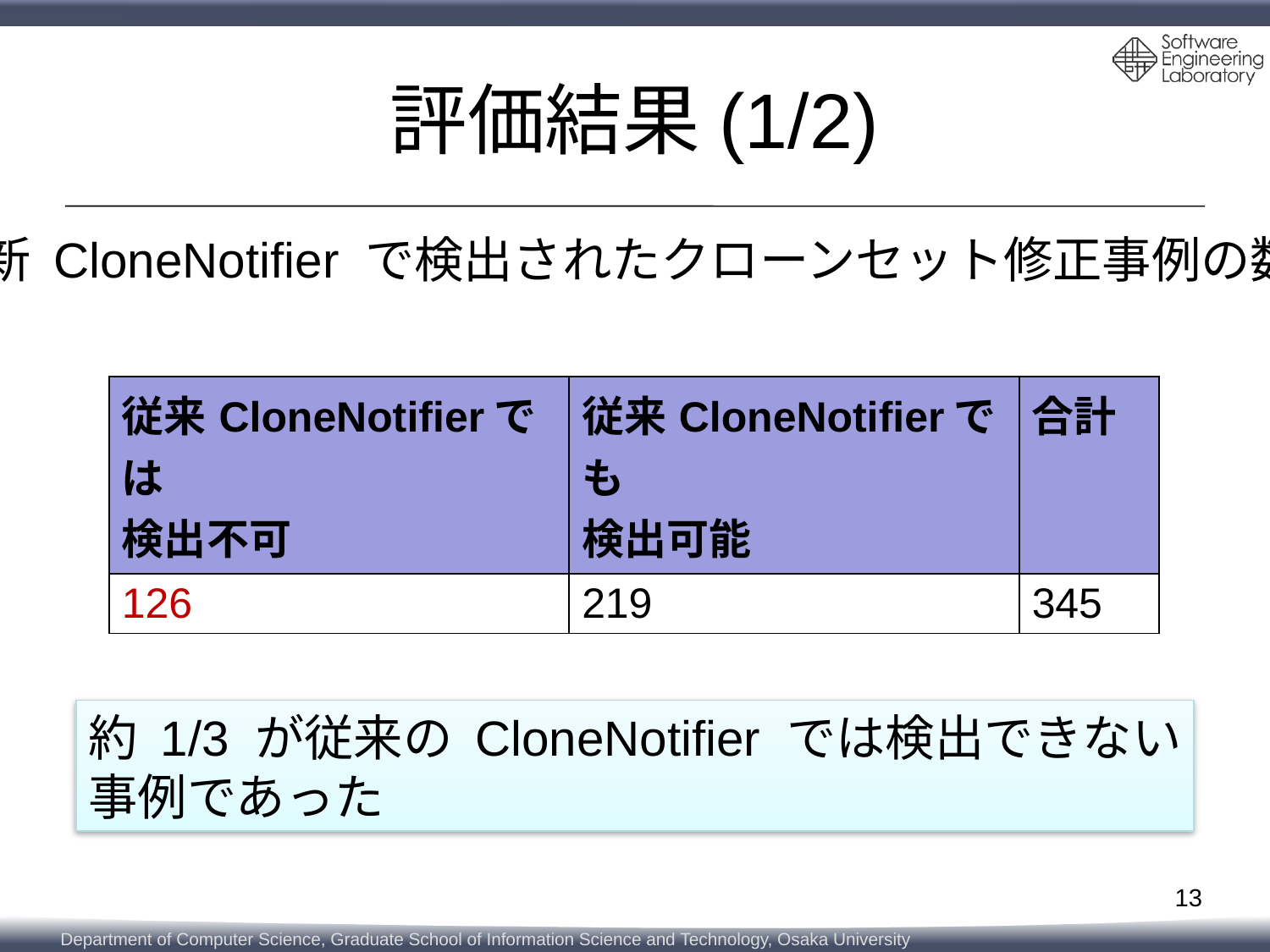

# 評価結果(1/2)
新 CloneNotifier で検出されたクローンセット修正事例の数
| 従来CloneNotifierでは 検出不可 | 従来CloneNotifierでも 検出可能 | 合計 |
| --- | --- | --- |
| 126 | 219 | 345 |
約 1/3 が従来の CloneNotifier では検出できない
事例であった
13